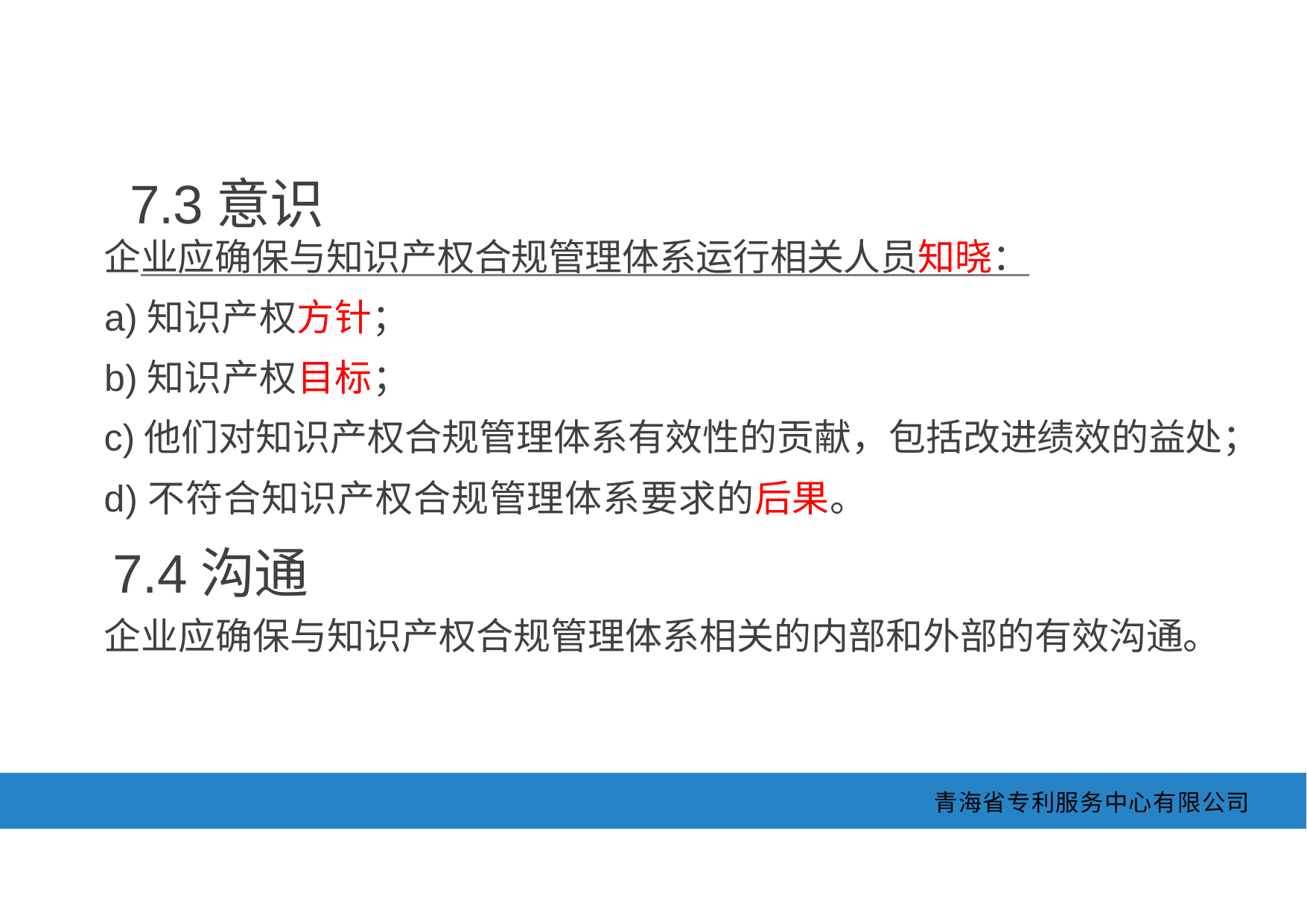

7.3意识
企业应确保与知识产权合规管理体系运行相关人员知晓：
a)知识产权方针；
b)知识产权目标；
c)他们对知识产权合规管理体系有效性的贡献，包括改进绩效的益处；
d)不符合知识产权合规管理体系要求的后果。
7.4沟通
企业应确保与知识产权合规管理体系相关的内部和外部的有效沟通。

青海省专利服务中心有限公司